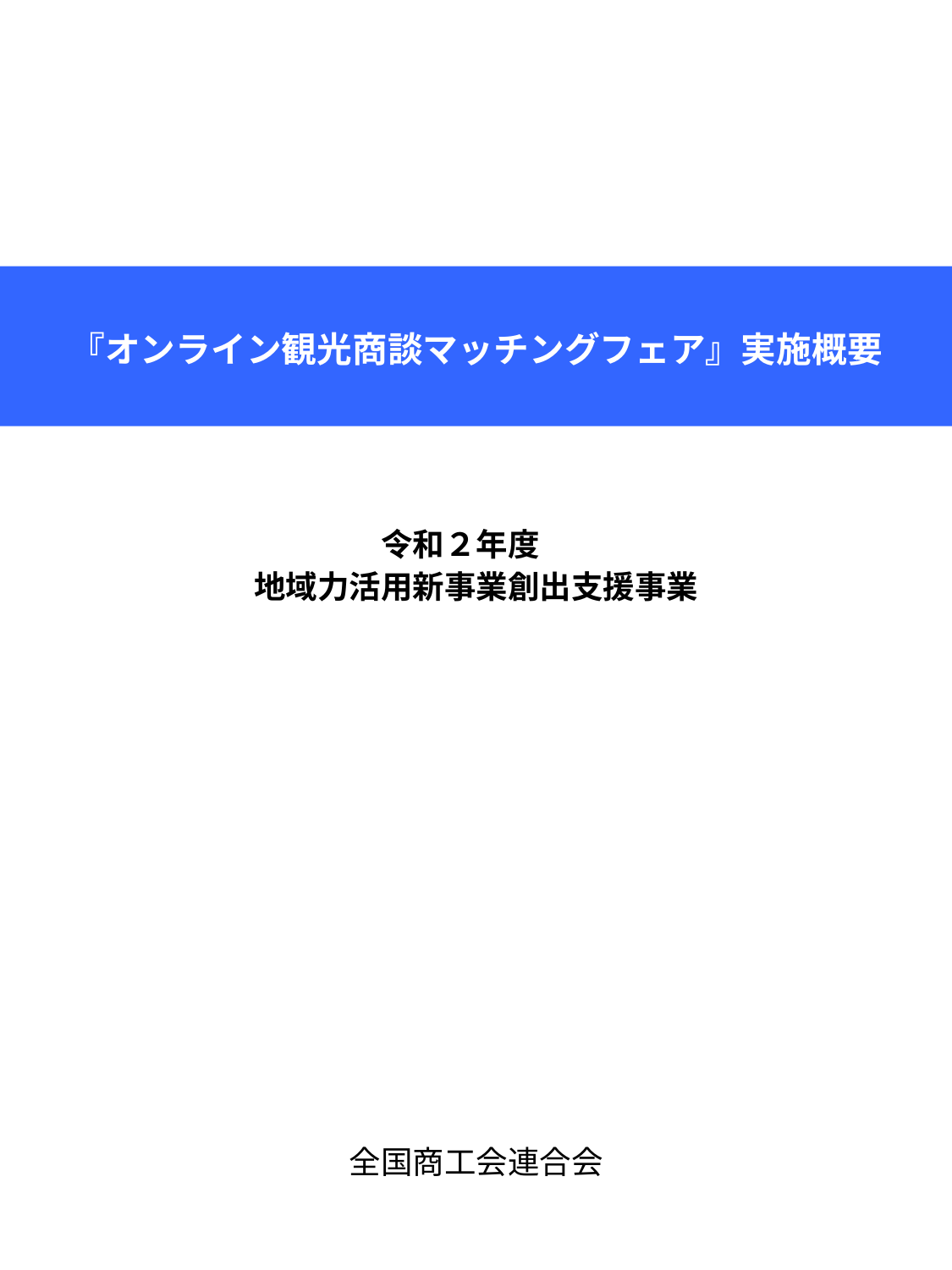

『オンライン観光商談マッチングフェア』実施概要
令和２年度
地域力活用新事業創出支援事業

全国商工会連合会